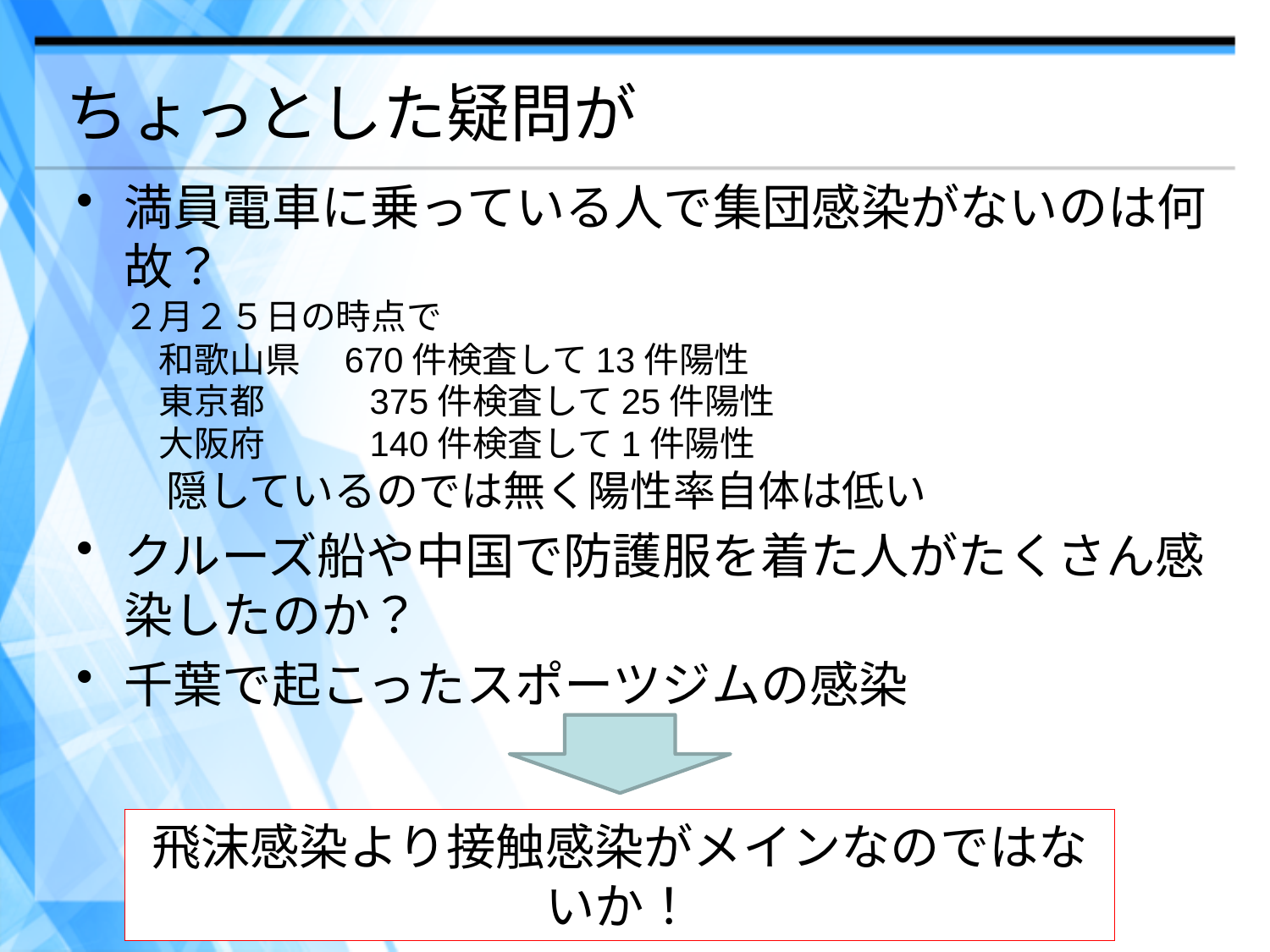

# ちょっとした疑問が
満員電車に乗っている人で集団感染がないのは何故？
２月２５日の時点で
　和歌山県　670件検査して13件陽性
　東京都　	375件検査して25件陽性
　大阪府　	140件検査して1件陽性
　隠しているのでは無く陽性率自体は低い
クルーズ船や中国で防護服を着た人がたくさん感染したのか？
千葉で起こったスポーツジムの感染

飛沫感染より接触感染がメインなのではないか！
フッター